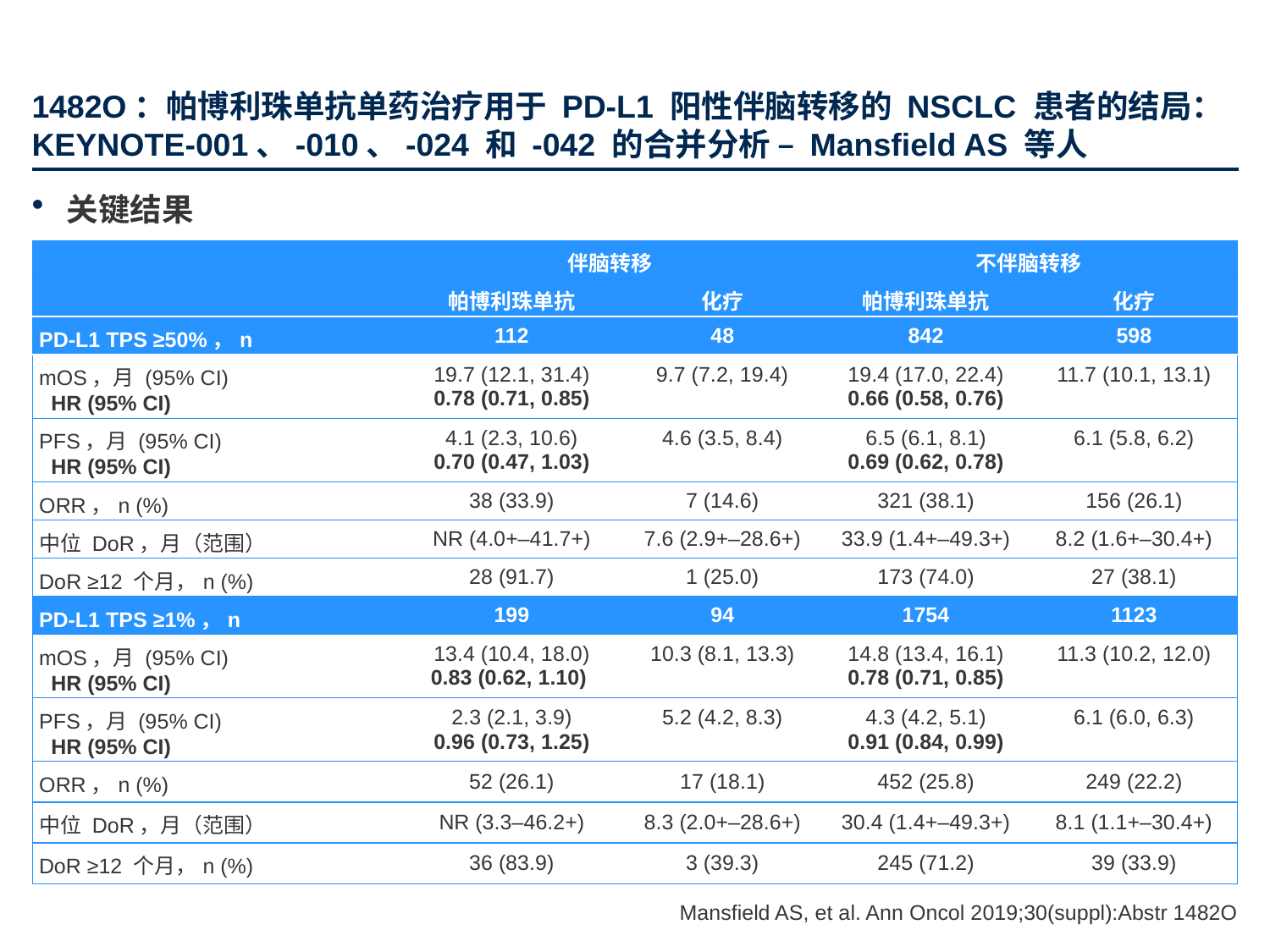

# 1482O：帕博利珠单抗单药治疗用于 PD-L1 阳性伴脑转移的 NSCLC 患者的结局：KEYNOTE-001、-010、-024 和 -042 的合并分析 – Mansfield AS 等人
关键结果

|  | 伴脑转移 |  | 不伴脑转移 |  |
| --- | --- | --- | --- | --- |
|  | 帕博利珠单抗 | 化疗 | 帕博利珠单抗 | 化疗 |
| PD-L1 TPS ≥50%，n | 112 | 48 | 842 | 598 |
| mOS，月 (95% CI) HR (95% CI) | 19.7 (12.1, 31.4) 0.78 (0.71, 0.85) | 9.7 (7.2, 19.4) | 19.4 (17.0, 22.4) 0.66 (0.58, 0.76) | 11.7 (10.1, 13.1) |
| PFS，月 (95% CI) HR (95% CI) | 4.1 (2.3, 10.6) 0.70 (0.47, 1.03) | 4.6 (3.5, 8.4) | 6.5 (6.1, 8.1) 0.69 (0.62, 0.78) | 6.1 (5.8, 6.2) |
| ORR，n (%) | 38 (33.9) | 7 (14.6) | 321 (38.1) | 156 (26.1) |
| 中位 DoR，月（范围） | NR (4.0+–41.7+) | 7.6 (2.9+–28.6+) | 33.9 (1.4+–49.3+) | 8.2 (1.6+–30.4+) |
| DoR ≥12 个月，n (%) | 28 (91.7) | 1 (25.0) | 173 (74.0) | 27 (38.1) |
| PD-L1 TPS ≥1%，n | 199 | 94 | 1754 | 1123 |
| mOS，月 (95% CI) HR (95% CI) | 13.4 (10.4, 18.0) 0.83 (0.62, 1.10) | 10.3 (8.1, 13.3) | 14.8 (13.4, 16.1) 0.78 (0.71, 0.85) | 11.3 (10.2, 12.0) |
| PFS，月 (95% CI) HR (95% CI) | 2.3 (2.1, 3.9) 0.96 (0.73, 1.25) | 5.2 (4.2, 8.3) | 4.3 (4.2, 5.1) 0.91 (0.84, 0.99) | 6.1 (6.0, 6.3) |
| ORR，n (%) | 52 (26.1) | 17 (18.1) | 452 (25.8) | 249 (22.2) |
| 中位 DoR，月（范围） | NR (3.3–46.2+) | 8.3 (2.0+–28.6+) | 30.4 (1.4+–49.3+) | 8.1 (1.1+–30.4+) |
| DoR ≥12 个月，n (%) | 36 (83.9) | 3 (39.3) | 245 (71.2) | 39 (33.9) |
Mansfield AS, et al. Ann Oncol 2019;30(suppl):Abstr 1482O